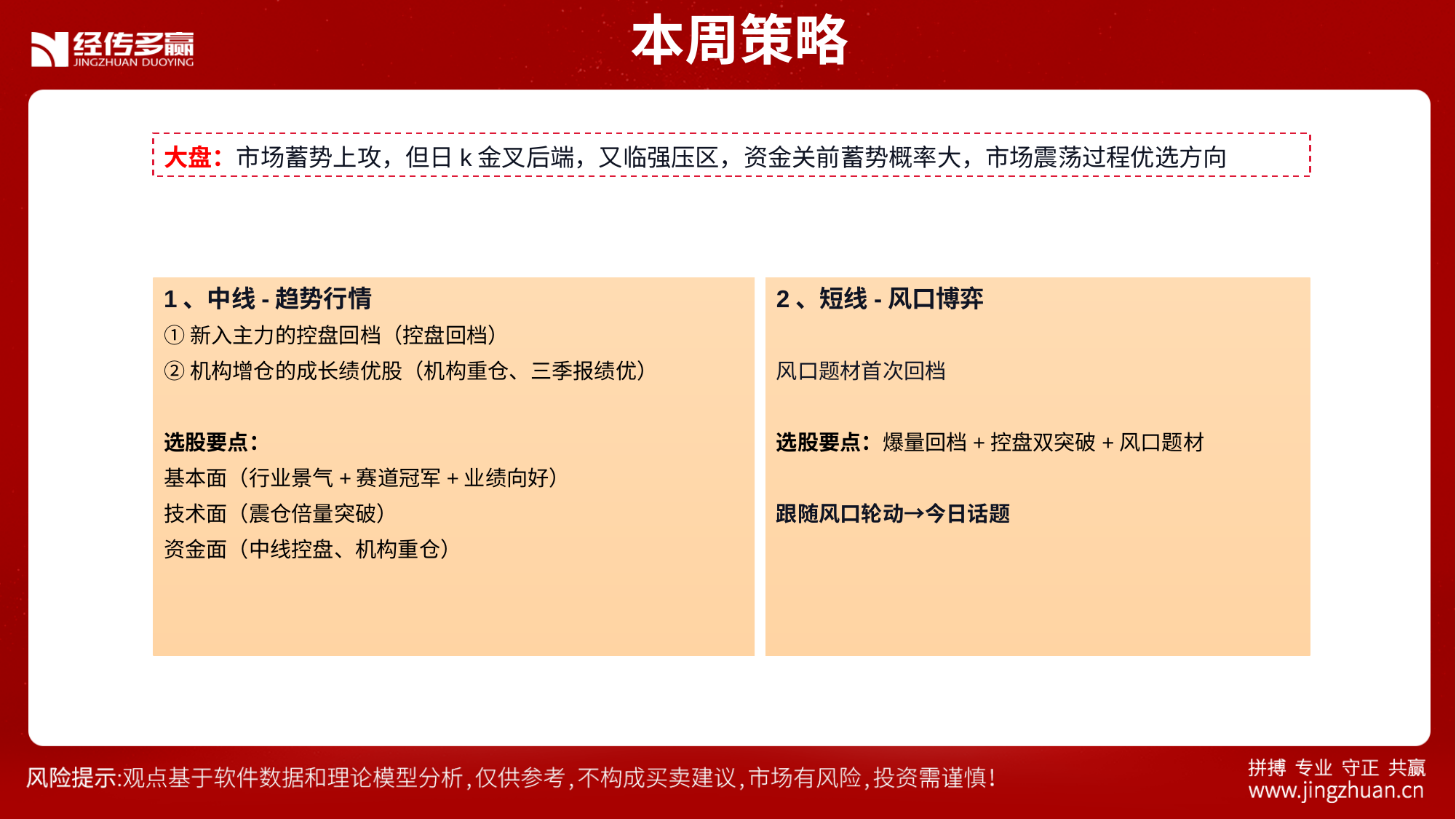

本周策略
大盘：市场蓄势上攻，但日k金叉后端，又临强压区，资金关前蓄势概率大，市场震荡过程优选方向
1、中线-趋势行情
①新入主力的控盘回档（控盘回档）
②机构增仓的成长绩优股（机构重仓、三季报绩优）

选股要点：
基本面（行业景气+赛道冠军+业绩向好）
技术面（震仓倍量突破）
资金面（中线控盘、机构重仓）
2、短线-风口博弈

风口题材首次回档

选股要点：爆量回档+控盘双突破+风口题材

跟随风口轮动→今日话题